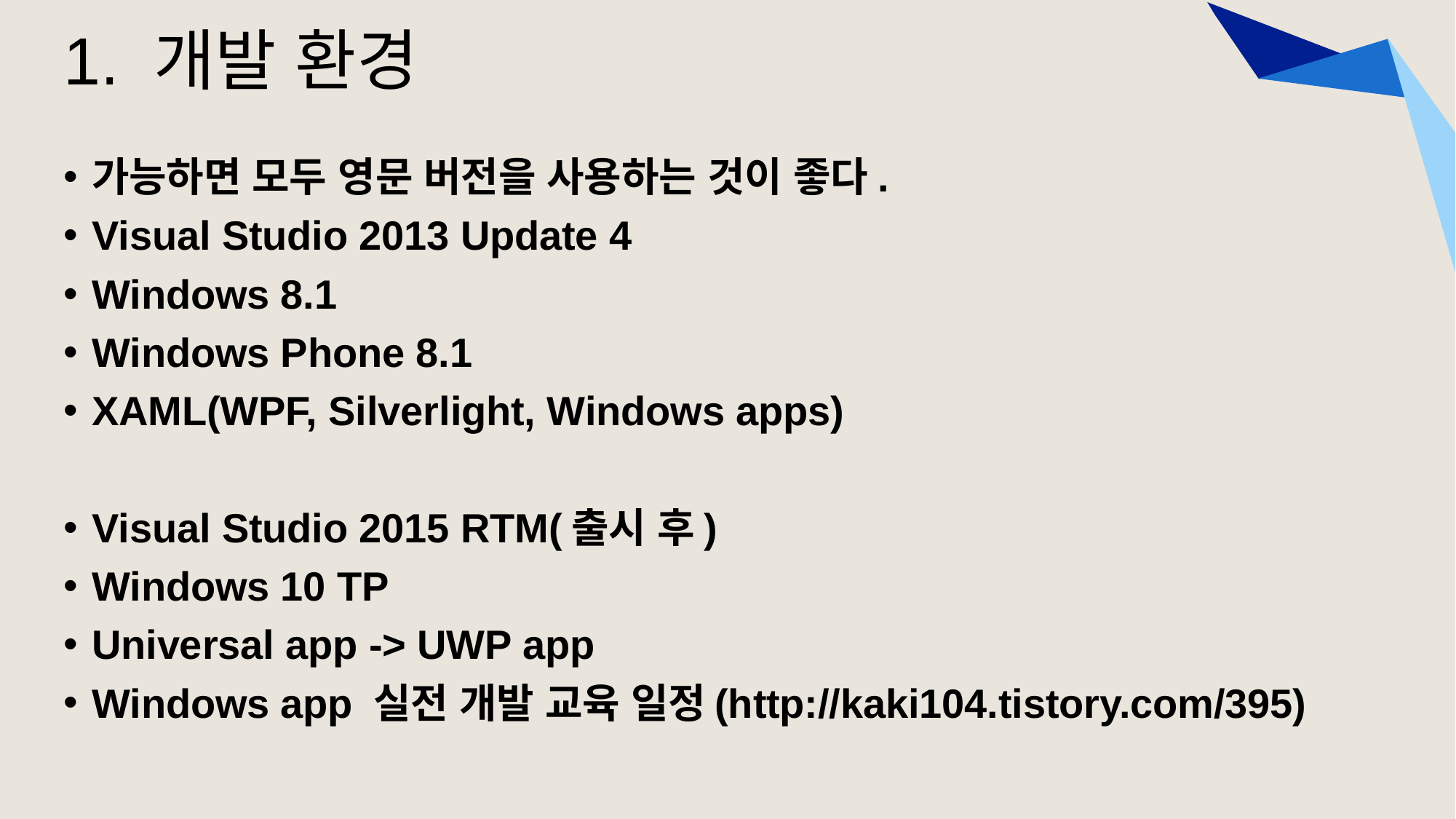

# 1. 개발 환경
가능하면 모두 영문 버전을 사용하는 것이 좋다.
Visual Studio 2013 Update 4
Windows 8.1
Windows Phone 8.1
XAML(WPF, Silverlight, Windows apps)

Visual Studio 2015 RTM(출시 후)
Windows 10 TP
Universal app -> UWP app
Windows app 실전 개발 교육 일정(http://kaki104.tistory.com/395)